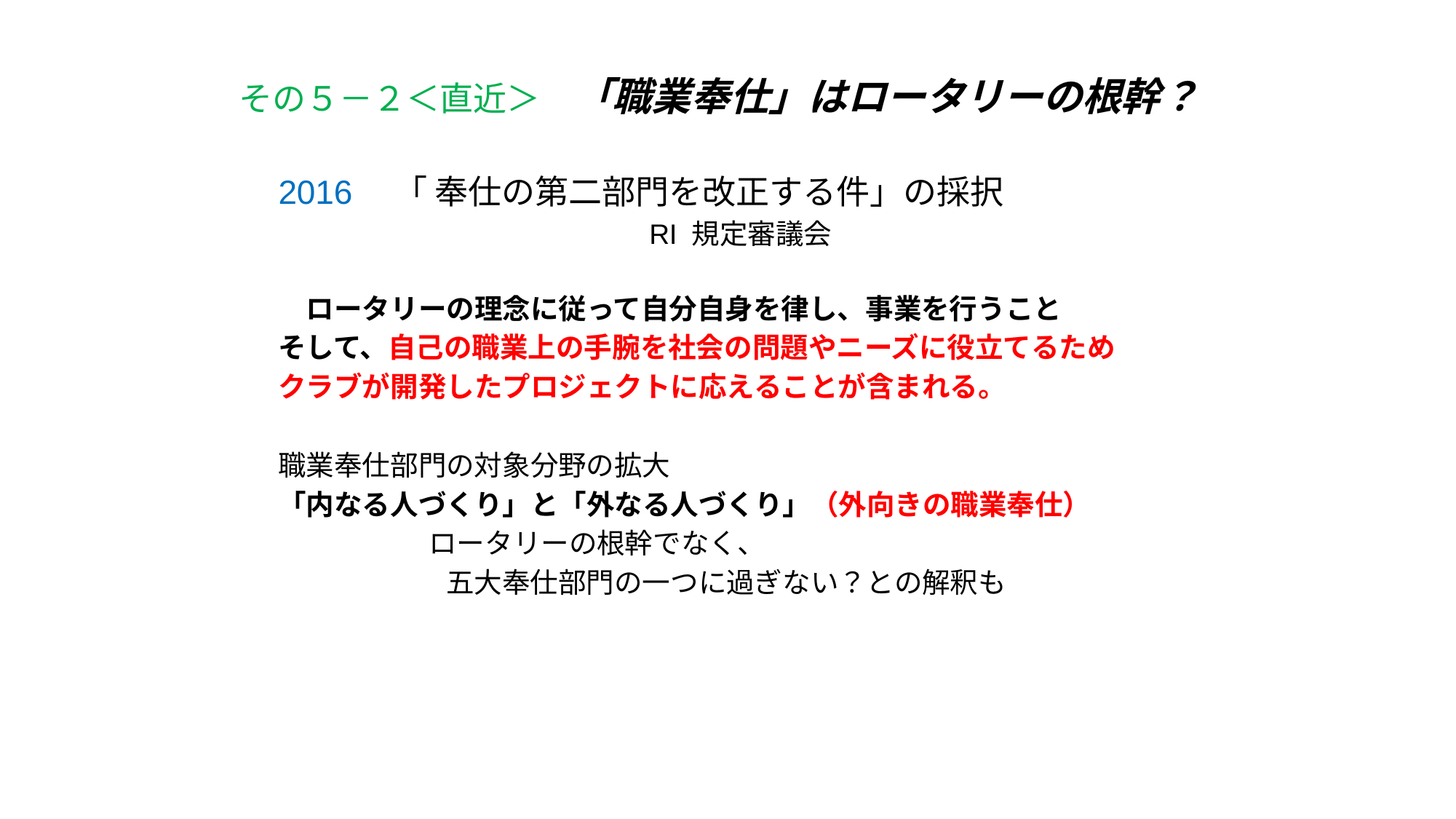

# その５－２＜直近＞　「職業奉仕」はロータリーの根幹？

2016　「 奉仕の第二部門を改正する件」の採択
　　　　　　　　　　　　　RI 規定審議会

　ロータリーの理念に従って自分自身を律し、事業を行うこと
そして、自己の職業上の手腕を社会の問題やニーズに役立てるため
クラブが開発したプロジェクトに応えることが含まれる。

職業奉仕部門の対象分野の拡大
「内なる人づくり」と「外なる人づくり」（外向きの職業奉仕）
　　　　　　ロータリーの根幹でなく、
　　　　　　五大奉仕部門の一つに過ぎない？との解釈も